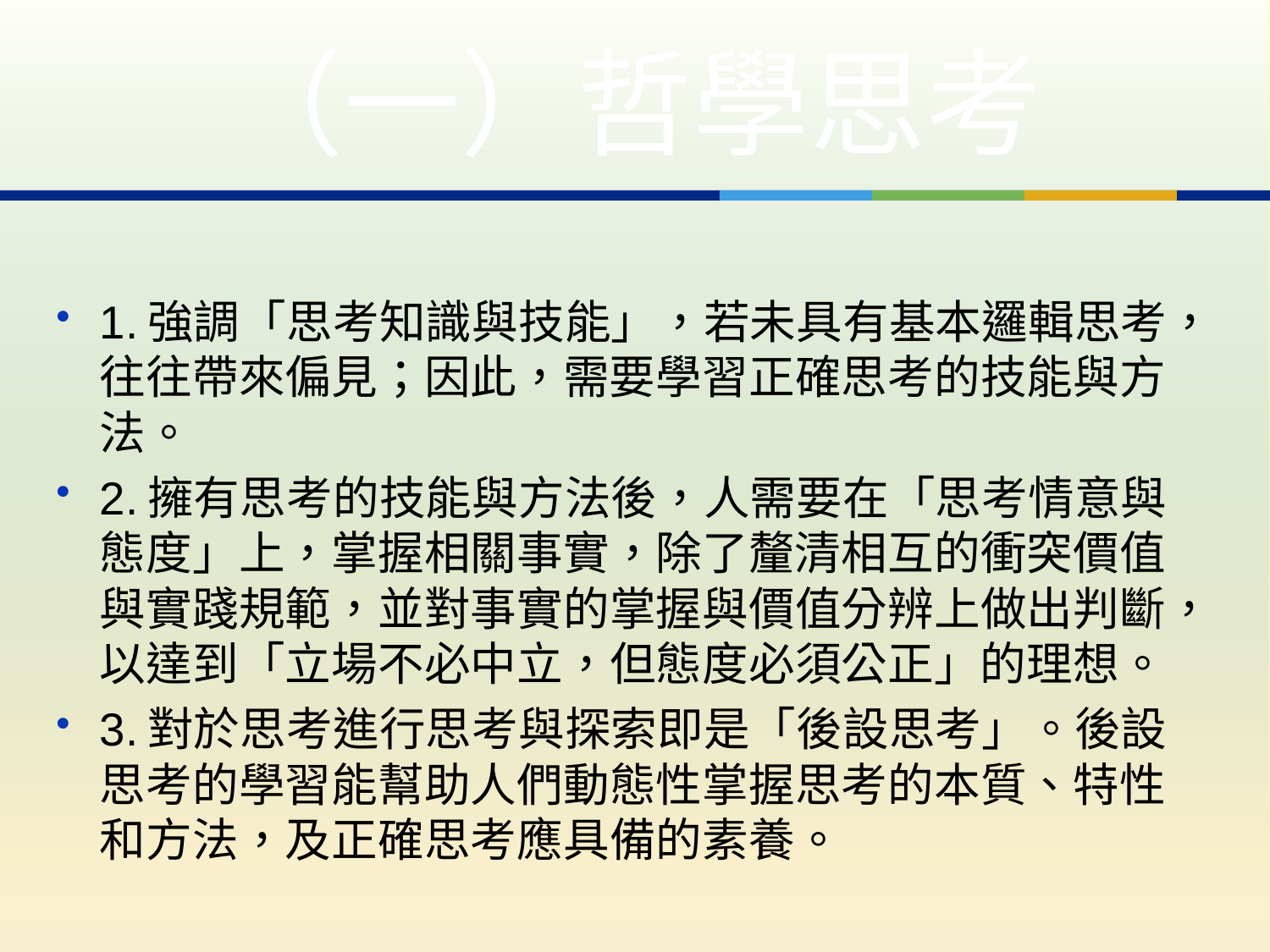

# （一）哲學思考
1.強調「思考知識與技能」，若未具有基本邏輯思考，往往帶來偏見；因此，需要學習正確思考的技能與方法。
2.擁有思考的技能與方法後，人需要在「思考情意與態度」上，掌握相關事實，除了釐清相互的衝突價值與實踐規範，並對事實的掌握與價值分辨上做出判斷，以達到「立場不必中立，但態度必須公正」的理想。
3.對於思考進行思考與探索即是「後設思考」。後設思考的學習能幫助人們動態性掌握思考的本質、特性和方法，及正確思考應具備的素養。